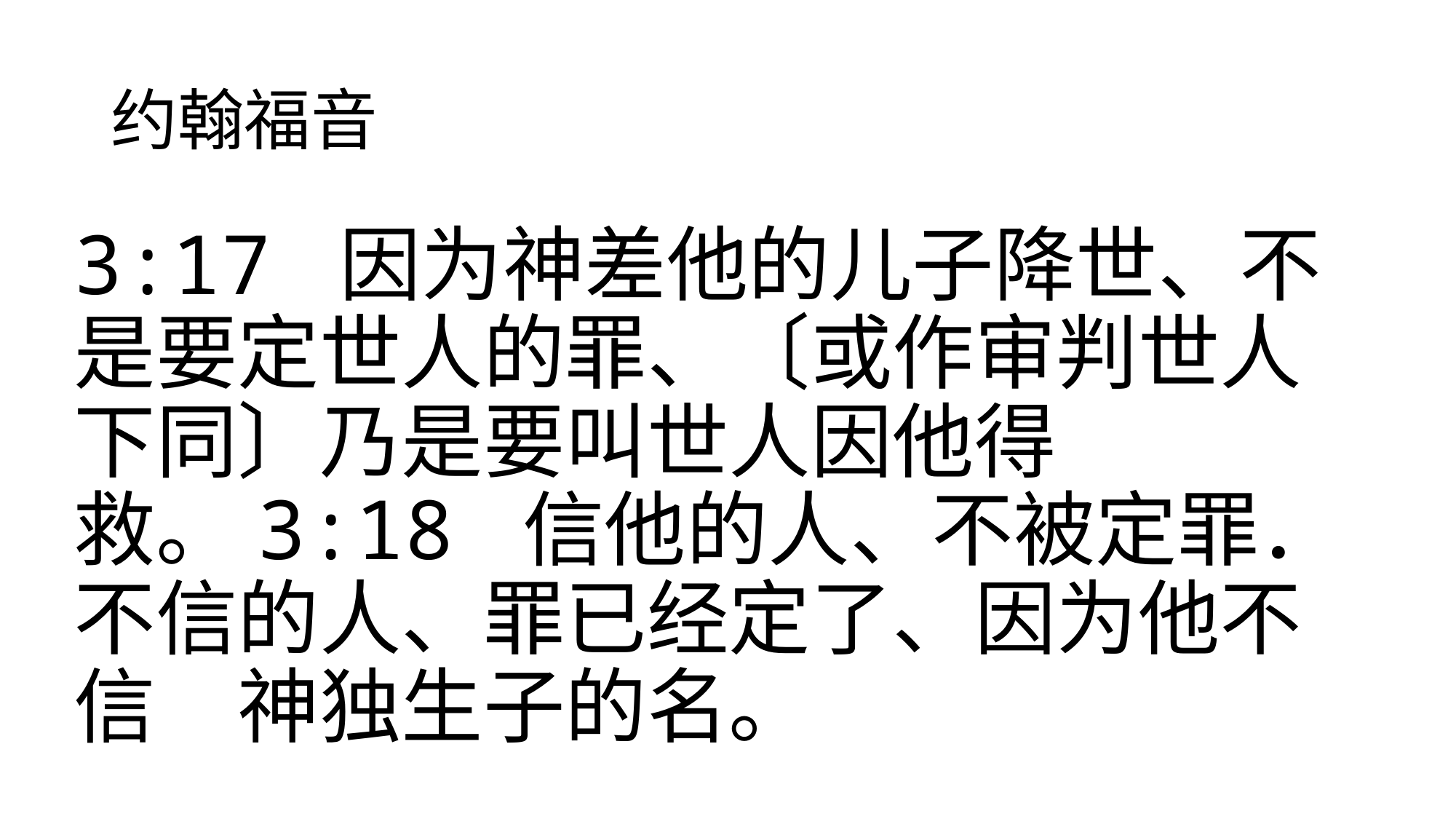

# 约翰福音
3:17 因为神差他的儿子降世、不是要定世人的罪、〔或作审判世人下同〕乃是要叫世人因他得救。3:18 信他的人、不被定罪．不信的人、罪已经定了、因为他不信　神独生子的名。